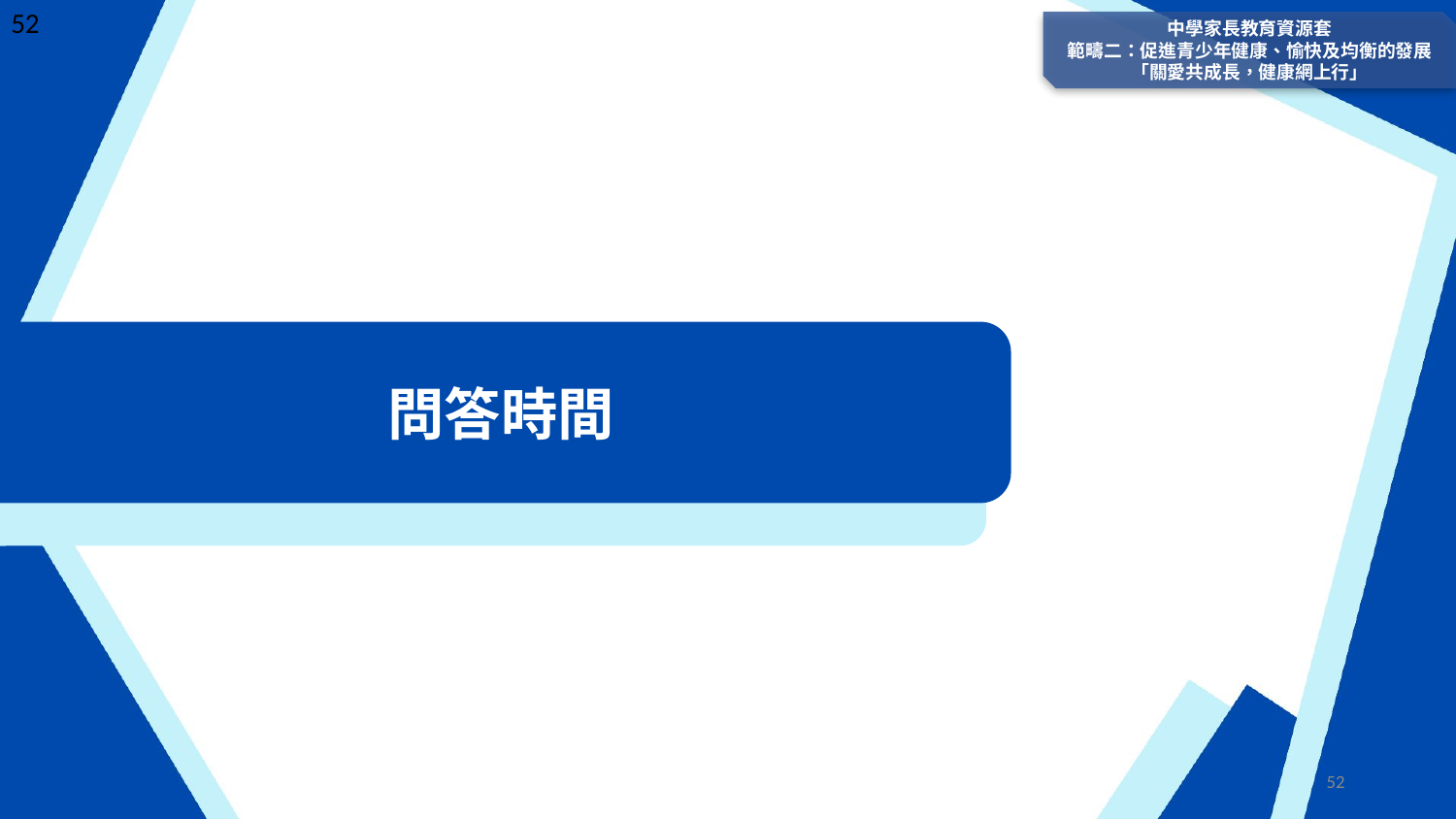

52

中學家長教育資源套
範疇二：促進青少年健康、愉快及均衡的發展
「關愛共成長，健康網上行」
問答時間
52